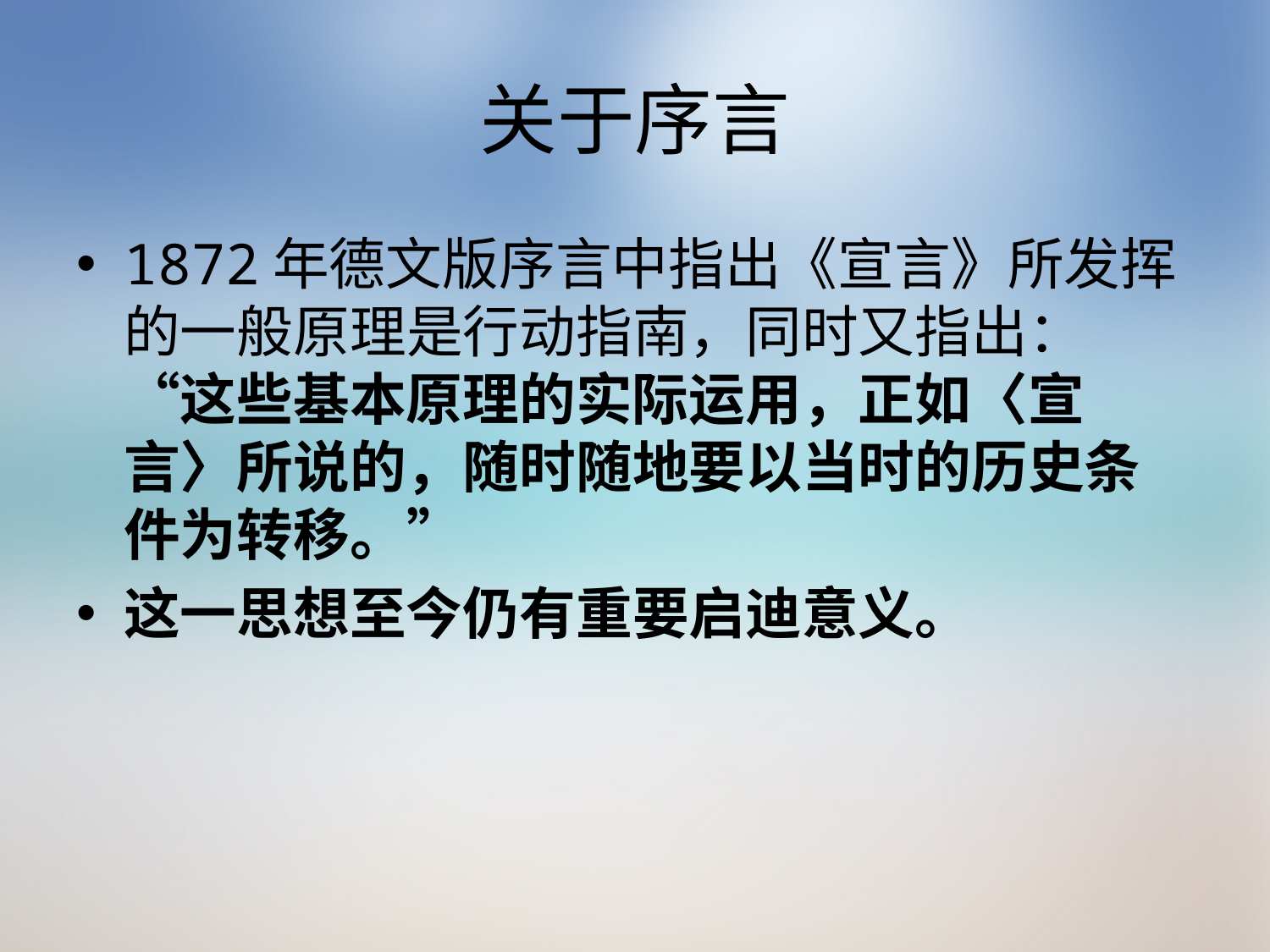

# 关于序言
1872年德文版序言中指出《宣言》所发挥的一般原理是行动指南，同时又指出：“这些基本原理的实际运用，正如〈宣言〉所说的，随时随地要以当时的历史条件为转移。”
这一思想至今仍有重要启迪意义。